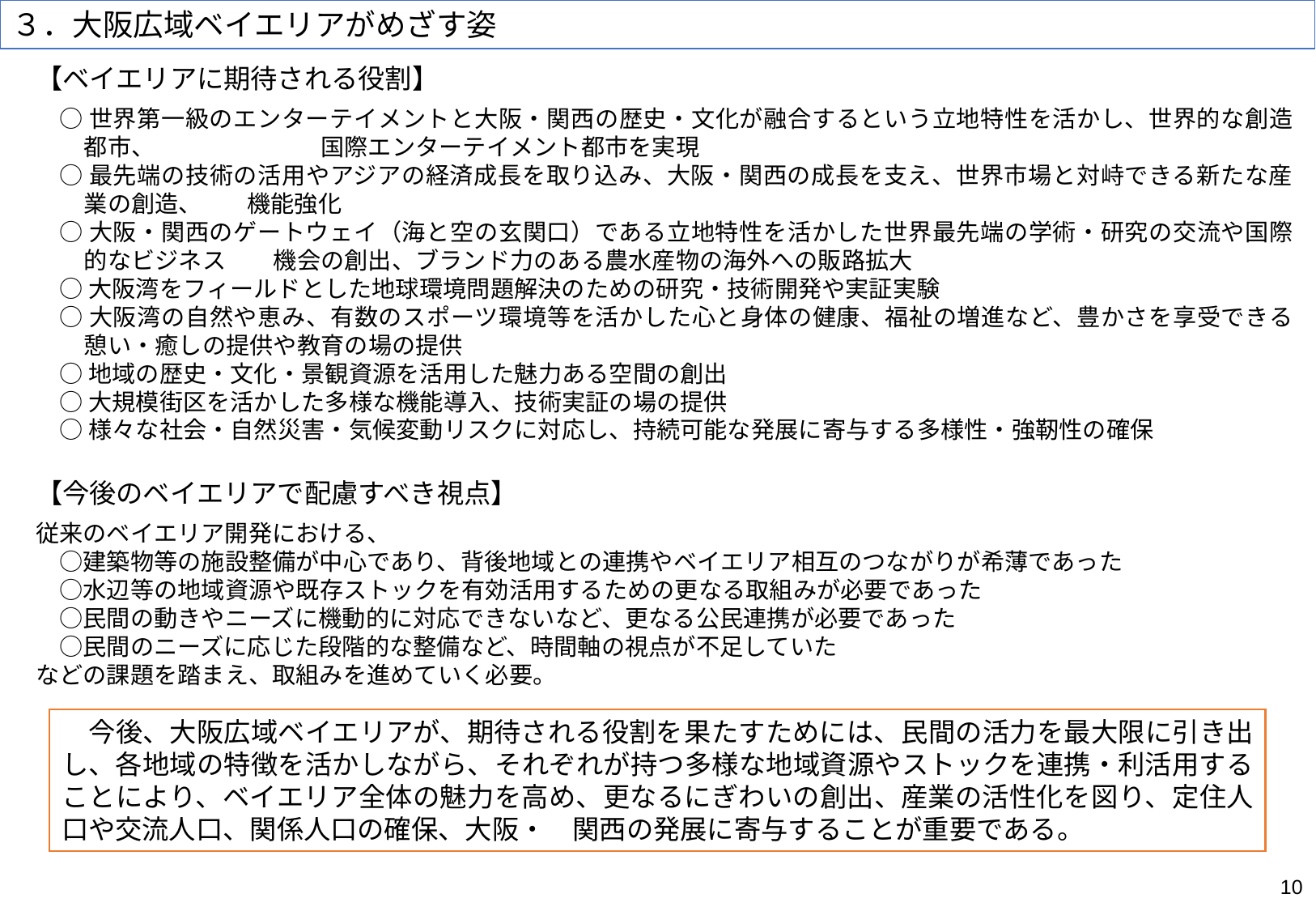

３．大阪広域ベイエリアがめざす姿
【ベイエリアに期待される役割】
○世界第一級のエンターテイメントと大阪・関西の歴史・文化が融合するという立地特性を活かし、世界的な創造都市、　　　　　　　国際エンターテイメント都市を実現
○最先端の技術の活用やアジアの経済成長を取り込み、大阪・関西の成長を支え、世界市場と対峙できる新たな産業の創造、    　機能強化
○大阪・関西のゲートウェイ（海と空の玄関口）である立地特性を活かした世界最先端の学術・研究の交流や国際的なビジネス　　機会の創出、ブランド力のある農水産物の海外への販路拡大
○大阪湾をフィールドとした地球環境問題解決のための研究・技術開発や実証実験
○大阪湾の自然や恵み、有数のスポーツ環境等を活かした心と身体の健康、福祉の増進など、豊かさを享受できる憩い・癒しの提供や教育の場の提供
○地域の歴史・文化・景観資源を活用した魅力ある空間の創出
○大規模街区を活かした多様な機能導入、技術実証の場の提供
○様々な社会・自然災害・気候変動リスクに対応し、持続可能な発展に寄与する多様性・強靭性の確保

【今後のベイエリアで配慮すべき視点】
従来のベイエリア開発における、
　○建築物等の施設整備が中心であり、背後地域との連携やベイエリア相互のつながりが希薄であった
　○水辺等の地域資源や既存ストックを有効活用するための更なる取組みが必要であった
　○民間の動きやニーズに機動的に対応できないなど、更なる公民連携が必要であった
　○民間のニーズに応じた段階的な整備など、時間軸の視点が不足していた
などの課題を踏まえ、取組みを進めていく必要。
　今後、大阪広域ベイエリアが、期待される役割を果たすためには、民間の活力を最大限に引き出し、各地域の特徴を活かしながら、それぞれが持つ多様な地域資源やストックを連携・利活用することにより、ベイエリア全体の魅力を高め、更なるにぎわいの創出、産業の活性化を図り、定住人口や交流人口、関係人口の確保、大阪・　関西の発展に寄与することが重要である。
10